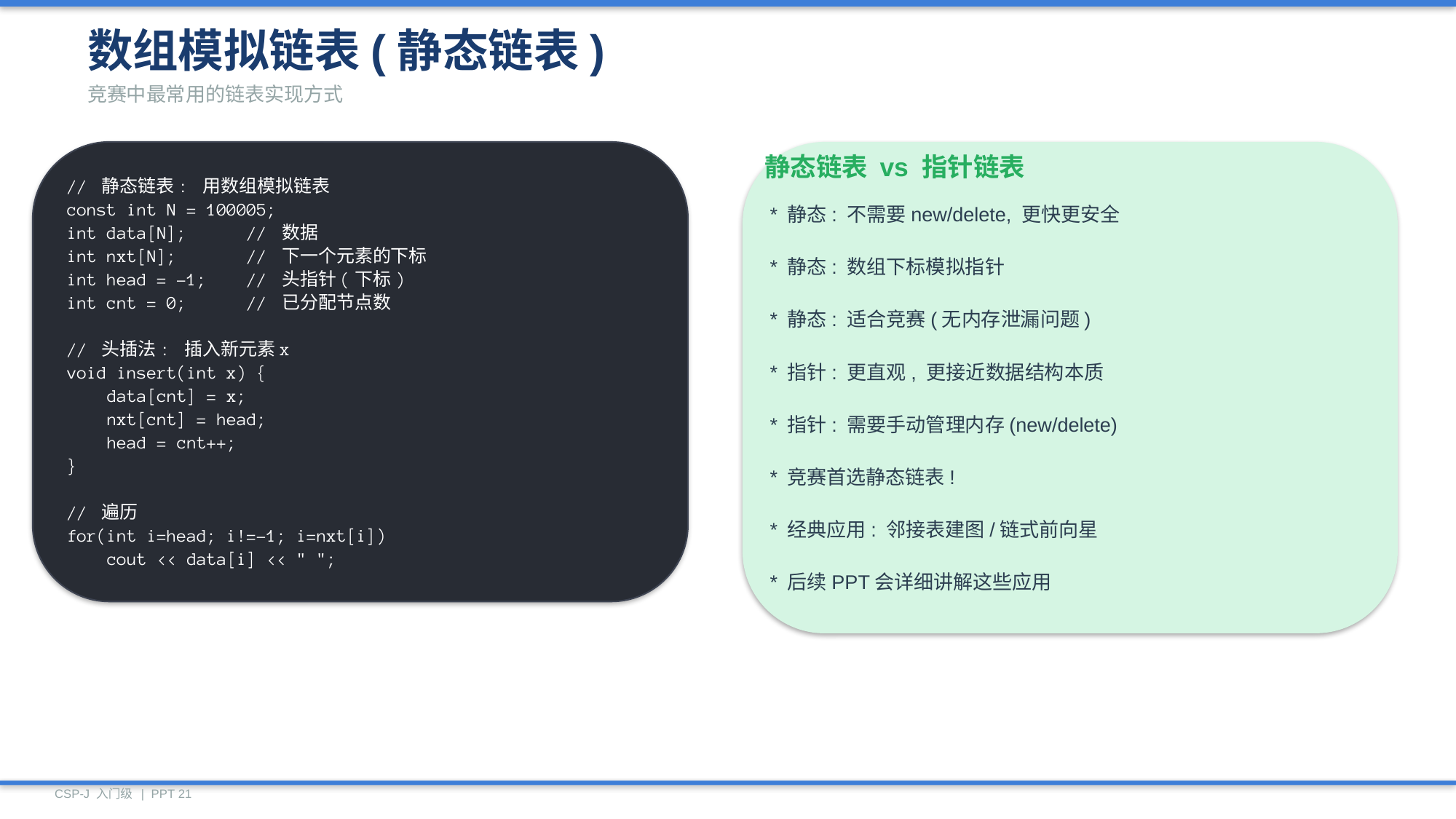

数组模拟链表(静态链表)
竞赛中最常用的链表实现方式
// 静态链表: 用数组模拟链表
const int N = 100005;
int data[N];      // 数据
int nxt[N];       // 下一个元素的下标
int head = -1;    // 头指针(下标)
int cnt = 0;      // 已分配节点数

// 头插法: 插入新元素x
void insert(int x) {
    data[cnt] = x;
    nxt[cnt] = head;
    head = cnt++;
}

// 遍历
for(int i=head; i!=-1; i=nxt[i])
    cout << data[i] << " ";

静态链表 vs 指针链表
* 静态: 不需要new/delete, 更快更安全
* 静态: 数组下标模拟指针
* 静态: 适合竞赛(无内存泄漏问题)
* 指针: 更直观, 更接近数据结构本质
* 指针: 需要手动管理内存(new/delete)
* 竞赛首选静态链表!
* 经典应用: 邻接表建图/链式前向星
* 后续PPT会详细讲解这些应用

CSP-J 入门级  |  PPT 21